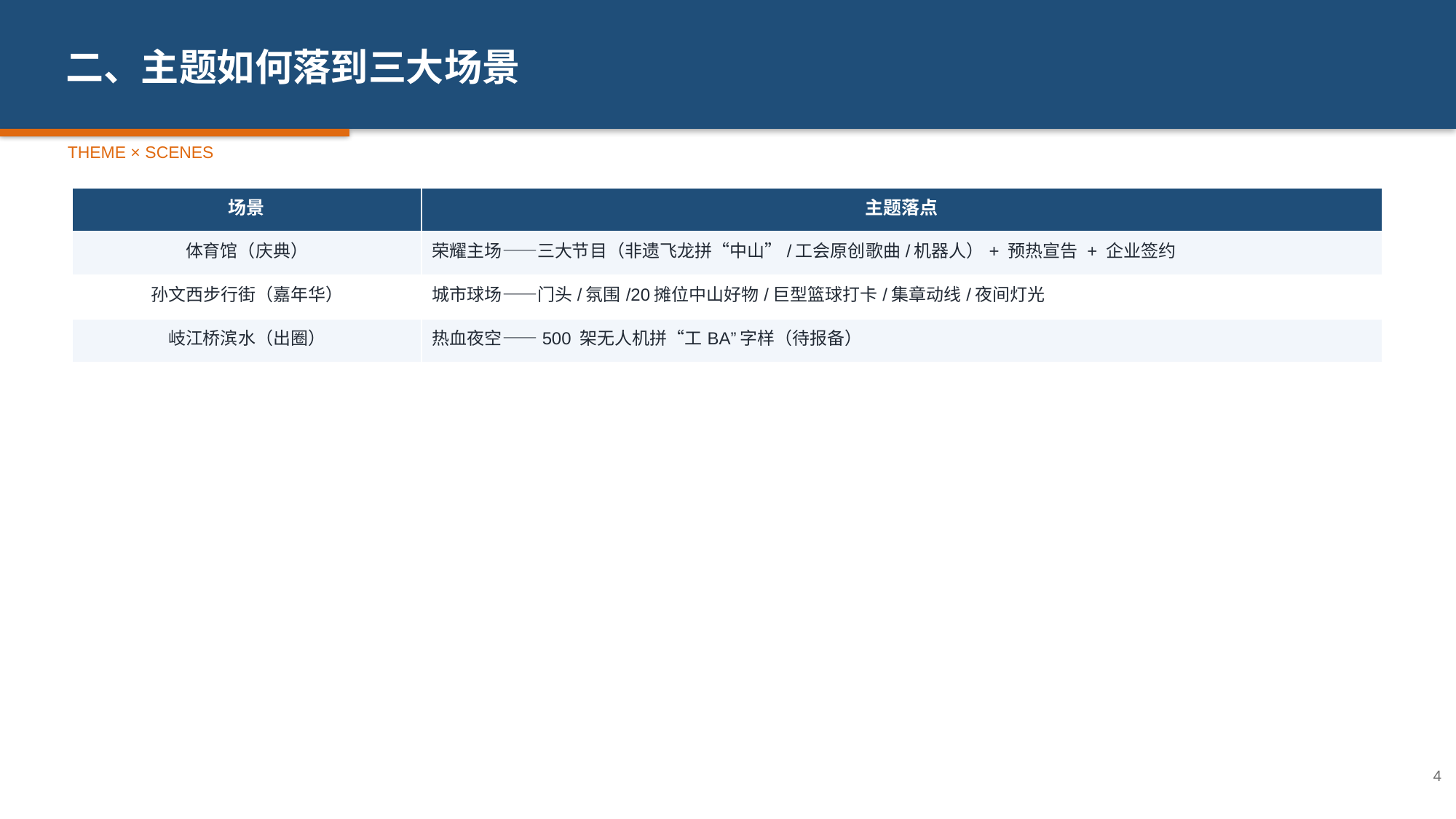

二、主题如何落到三大场景

THEME × SCENES
| 场景 | 主题落点 |
| --- | --- |
| 体育馆（庆典） | 荣耀主场——三大节目（非遗飞龙拼“中山”/工会原创歌曲/机器人）+ 预热宣告 + 企业签约 |
| 孙文西步行街（嘉年华） | 城市球场——门头/氛围/20摊位中山好物/巨型篮球打卡/集章动线/夜间灯光 |
| 岐江桥滨水（出圈） | 热血夜空——500 架无人机拼“工BA”字样（待报备） |
4